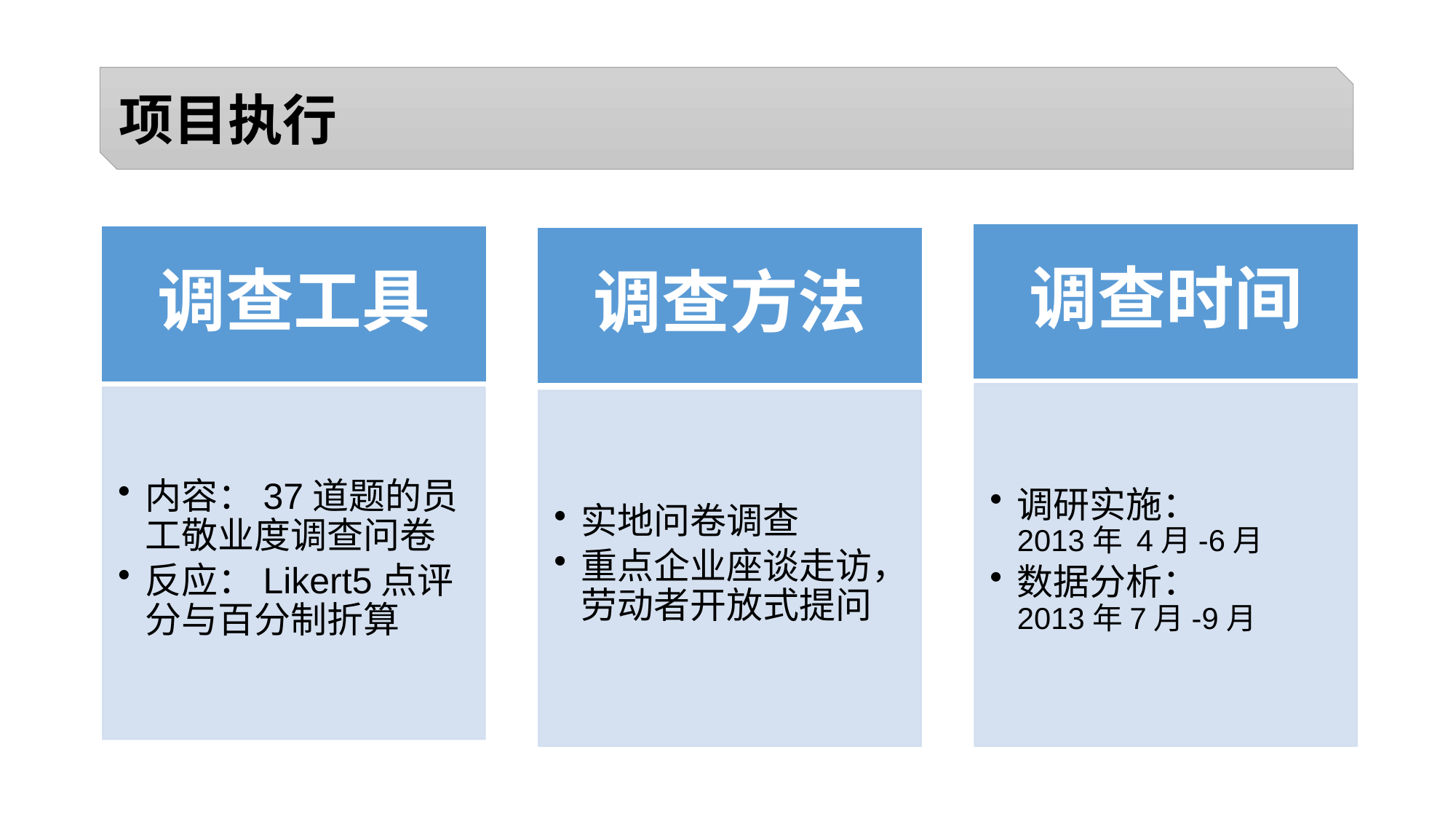

项目执行
调查工具
内容：37道题的员工敬业度调查问卷
反应：Likert5点评分与百分制折算
调查方法
实地问卷调查
重点企业座谈走访，劳动者开放式提问
调查时间
调研实施：             2013年 4月-6月
数据分析：        2013年7月-9月